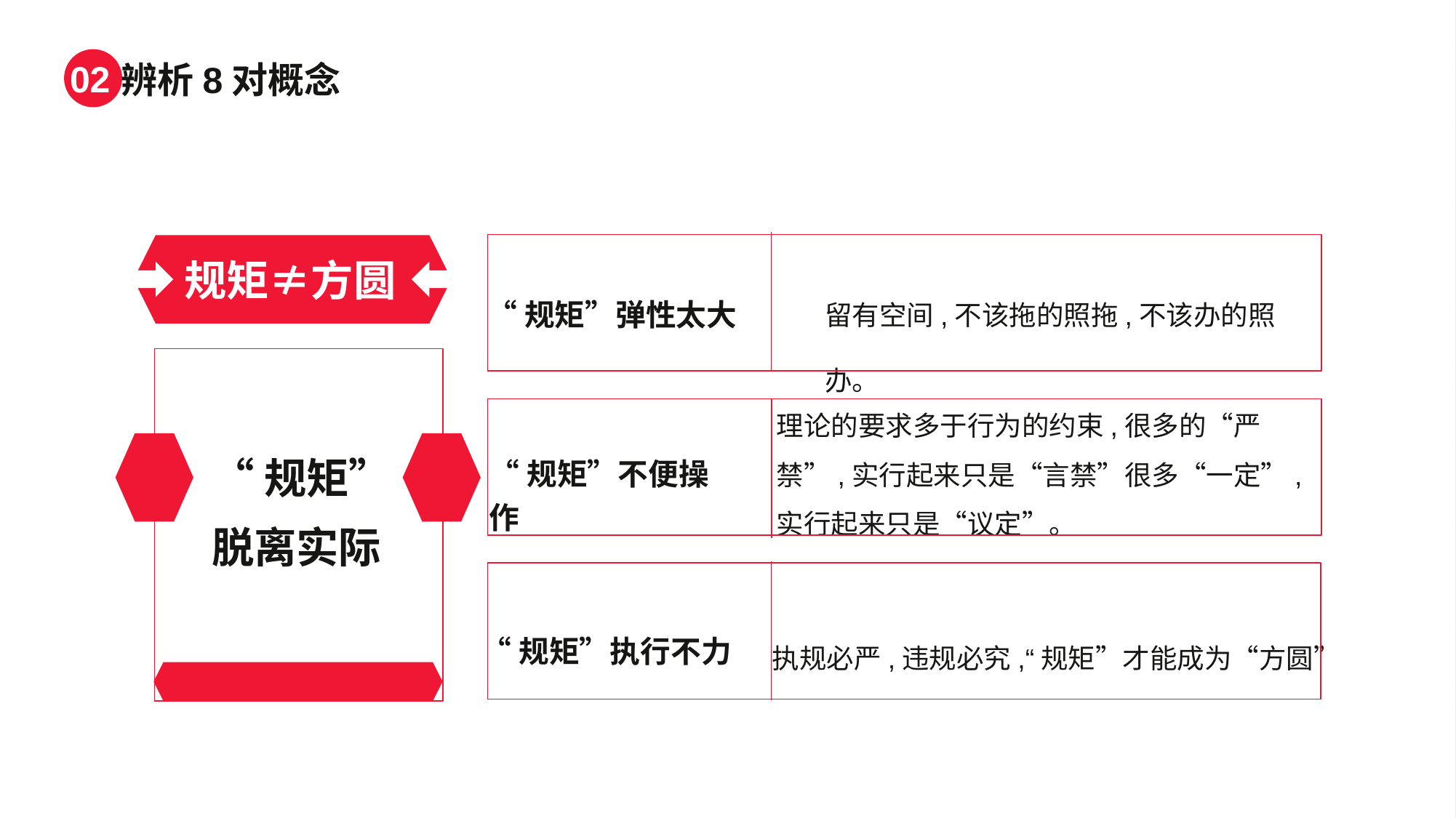

留有空间,不该拖的照拖,不该办的照办。
“规矩”弹性太大

规矩≠方圆

“规矩”
脱离实际

理论的要求多于行为的约束,很多的“严禁”,实行起来只是“言禁”很多“一定”,实行起来只是“议定”。

“规矩”不便操作

执规必严,违规必究,“规矩”才能成为“方圆”
“规矩”执行不力